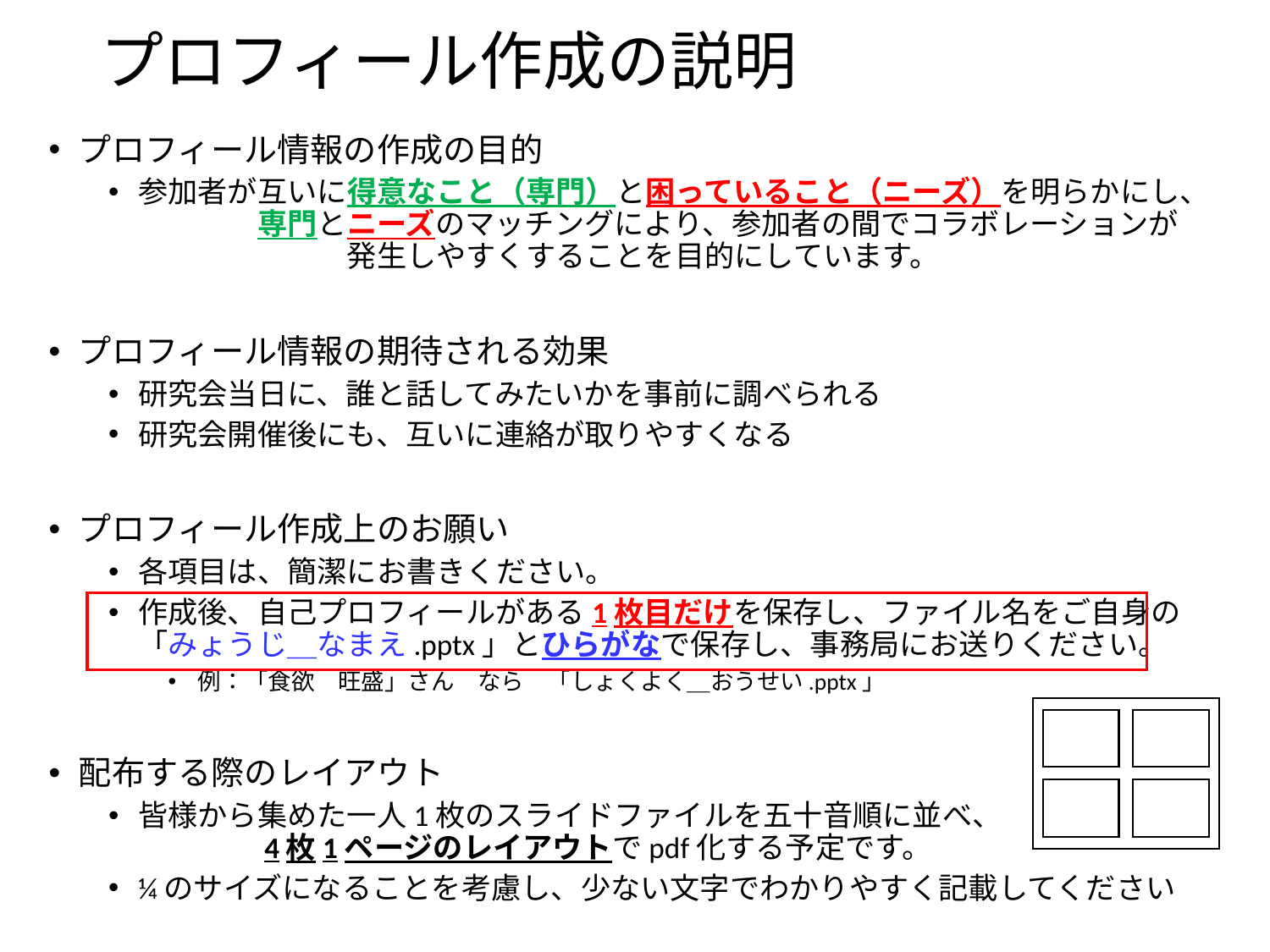

# プロフィール作成の説明
プロフィール情報の作成の目的
参加者が互いに得意なこと（専門）と困っていること（ニーズ）を明らかにし、　　　　専門とニーズのマッチングにより、参加者の間でコラボレーションが　　　　　　　　発生しやすくすることを目的にしています。

プロフィール情報の期待される効果
研究会当日に、誰と話してみたいかを事前に調べられる
研究会開催後にも、互いに連絡が取りやすくなる

プロフィール作成上のお願い
各項目は、簡潔にお書きください。
作成後、自己プロフィールがある1枚目だけを保存し、ファイル名をご自身の　「みょうじ＿なまえ.pptx」とひらがなで保存し、事務局にお送りください。
例：「食欲　旺盛」さん　なら　「しょくよく＿おうせい.pptx」

配布する際のレイアウト
皆様から集めた一人1枚のスライドファイルを五十音順に並べ、　　　　　　　　　　　4枚1ページのレイアウトでpdf化する予定です。
¼のサイズになることを考慮し、少ない文字でわかりやすく記載してください